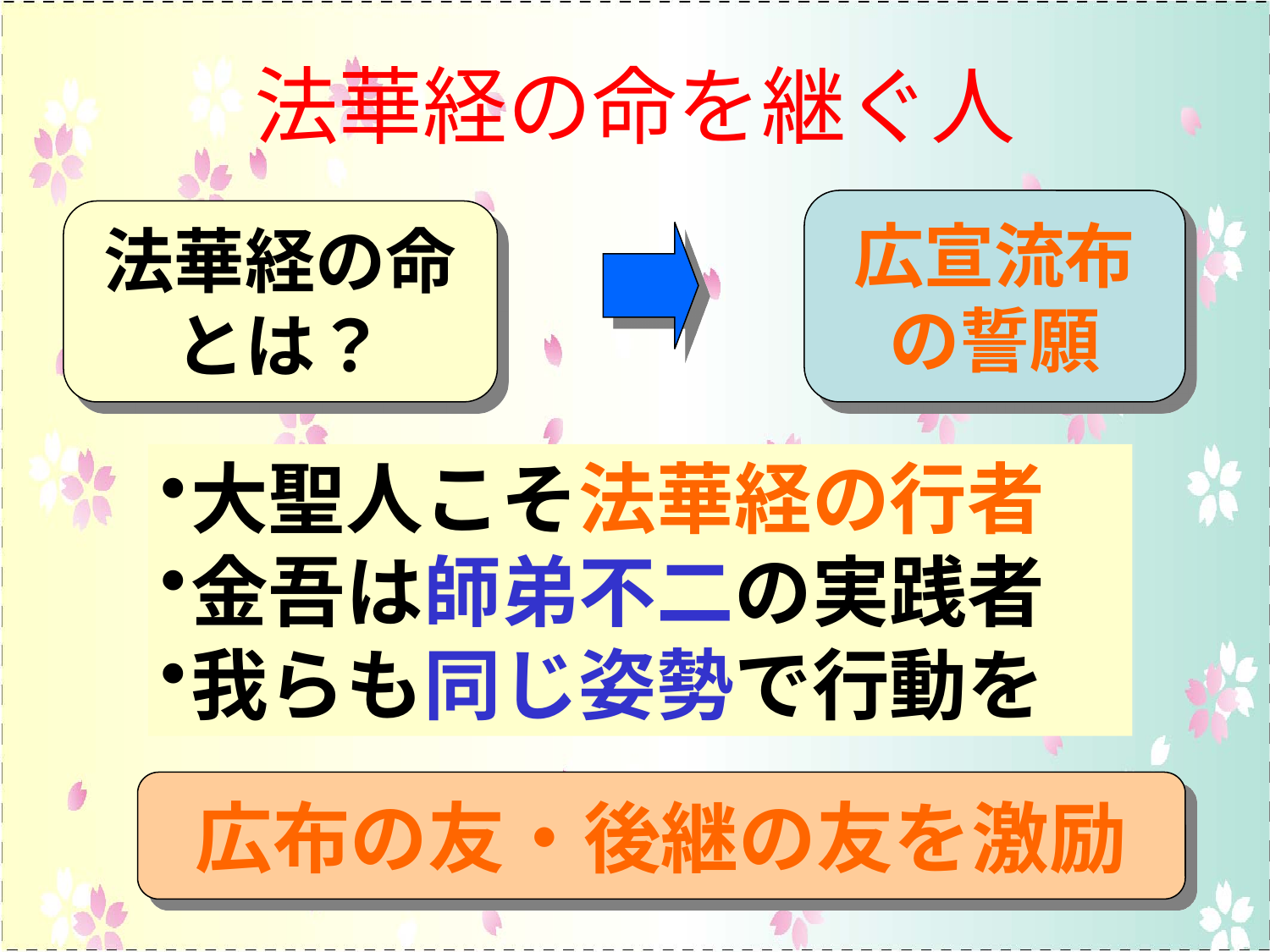

# 法華経の命を継ぐ人
広宣流布
の誓願
法華経の命
とは？

大聖人こそ法華経の行者
金吾は師弟不二の実践者
我らも同じ姿勢で行動を
広布の友・後継の友を激励